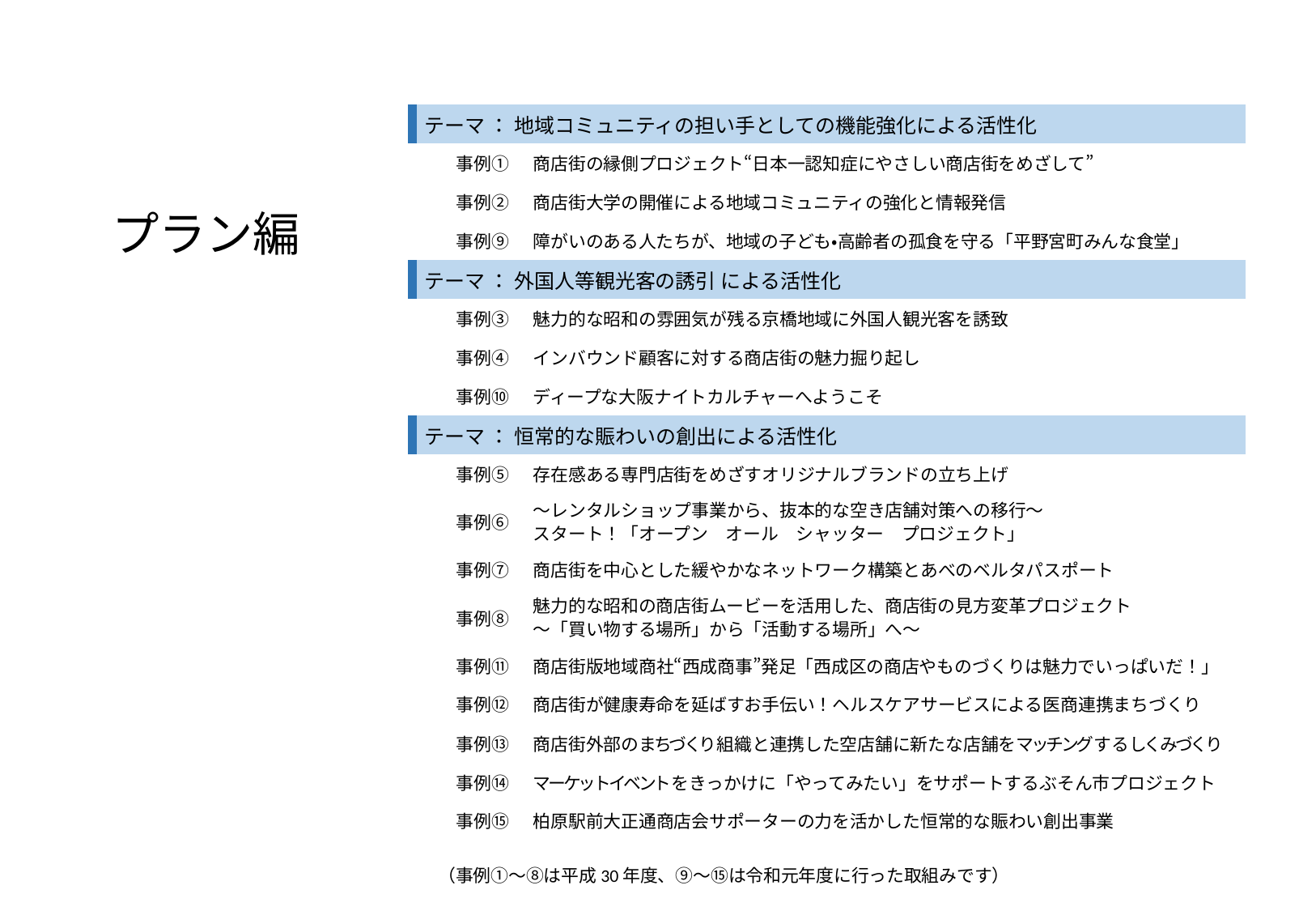

| テーマ ： 地域コミュニティの担い手としての機能強化による活性化 |  |
| --- | --- |
| 事例① | 商店街の縁側プロジェクト“日本一認知症にやさしい商店街をめざして” |
| 事例② | 商店街大学の開催による地域コミュニティの強化と情報発信 |
| 事例⑨ | 障がいのある人たちが、地域の子ども・高齢者の孤食を守る「平野宮町みんな食堂」 |
| テーマ ： 外国人等観光客の誘引 による活性化 |  |
| 事例③ | 魅力的な昭和の雰囲気が残る京橋地域に外国人観光客を誘致 |
| 事例④ | インバウンド顧客に対する商店街の魅力掘り起し |
| 事例⑩ | ディープな大阪ナイトカルチャーへようこそ |
| テーマ ： 恒常的な賑わいの創出による活性化 |  |
| 事例⑤ | 存在感ある専門店街をめざすオリジナルブランドの立ち上げ |
| 事例⑥ | ～レンタルショップ事業から、抜本的な空き店舗対策への移行～ スタート！「オープン　オール　シャッター　プロジェクト」 |
| 事例⑦ | 商店街を中心とした緩やかなネットワーク構築とあべのベルタパスポート |
| 事例⑧ | 魅力的な昭和の商店街ムービーを活用した、商店街の見方変革プロジェクト ～「買い物する場所」から「活動する場所」へ～ |
| 事例⑪ | 商店街版地域商社“西成商事”発足「西成区の商店やものづくりは魅力でいっぱいだ！」 |
| 事例⑫ | 商店街が健康寿命を延ばすお手伝い！ヘルスケアサービスによる医商連携まちづくり |
| 事例⑬ | 商店街外部のまちづくり組織と連携した空店舗に新たな店舗をマッチングするしくみづくり |
| 事例⑭ | マーケットイベントをきっかけに「やってみたい」をサポートするぶそん市プロジェクト |
| 事例⑮ | 柏原駅前大正通商店会サポーターの力を活かした恒常的な賑わい創出事業 |
プラン編
（事例①～⑧は平成30年度、⑨～⑮は令和元年度に行った取組みです）